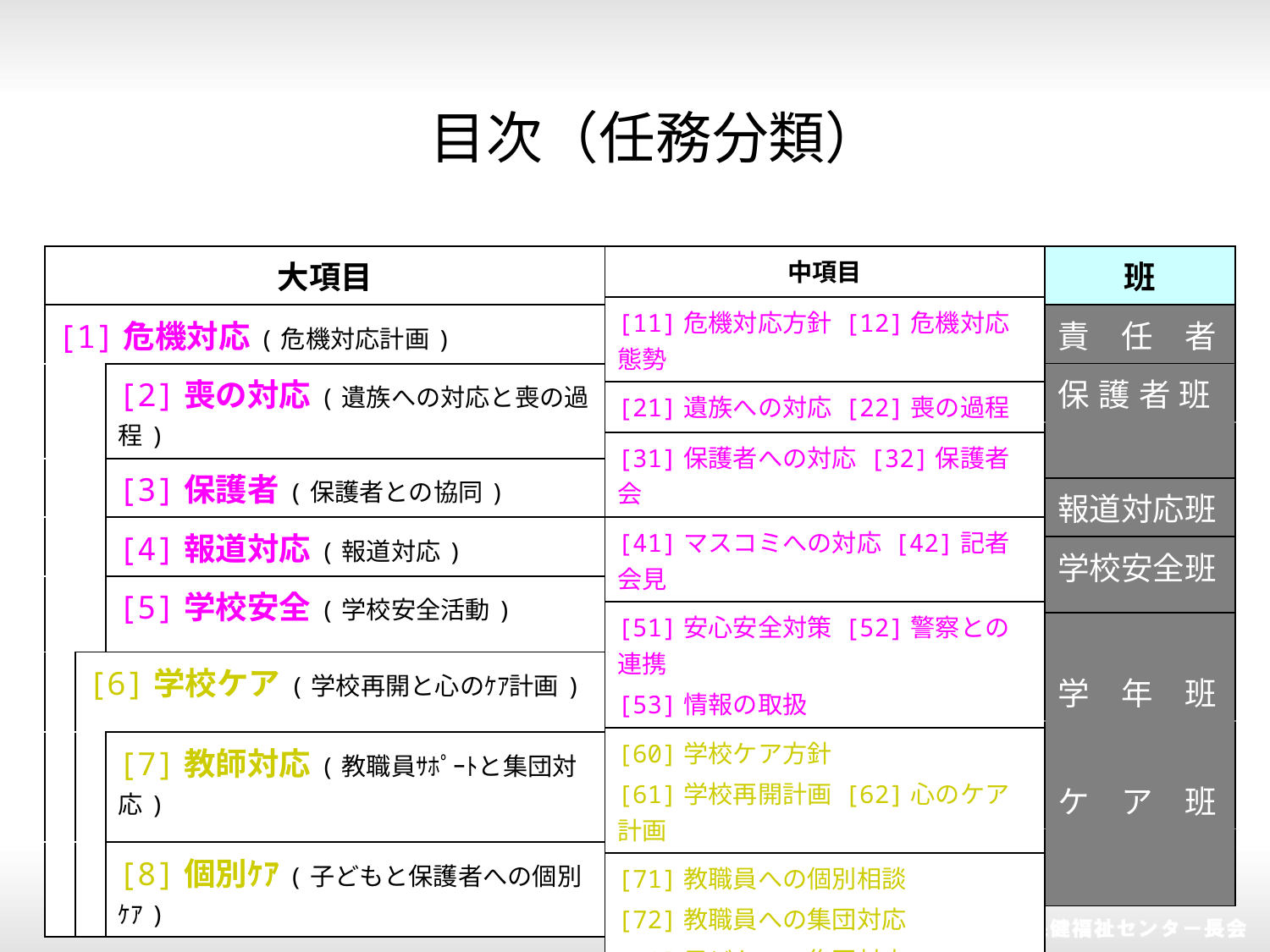

目次（任務分類）
| 大項目 |  |  |
| --- | --- | --- |
| [1]危機対応(危機対応計画) |  |  |
|  |  | [2]喪の対応(遺族への対応と喪の過程) |
|  |  | [3]保護者(保護者との協同) |
|  |  | [4]報道対応(報道対応) |
|  |  | [5]学校安全(学校安全活動) |
|  | [6]学校ケア(学校再開と心のｹｱ計画) |  |
|  |  | [7]教師対応(教職員ｻﾎﾟｰﾄと集団対応) |
|  |  | [8]個別ｹｱ(子どもと保護者への個別ｹｱ) |
| 中項目 |
| --- |
| [11]危機対応方針 [12]危機対応態勢 |
| [21]遺族への対応 [22]喪の過程 |
| [31]保護者への対応 [32]保護者会 |
| [41]マスコミへの対応 [42]記者会見 |
| [51]安心安全対策 [52]警察との連携 [53]情報の取扱 |
| [60]学校ケア方針 [61]学校再開計画 [62]心のケア計画 |
| [71]教職員への個別相談 [72]教職員への集団対応 [73]子どもへの集団対応 |
| [81]気になるケースへのかかわり [82]相談方法 |
| 班 |
| --- |
| 責　任　者 |
| 保護者班 |
|  |
| 報道対応班 |
| 学校安全班 |
| 学　年　班 |
| ケ　ア　班 |
|  |